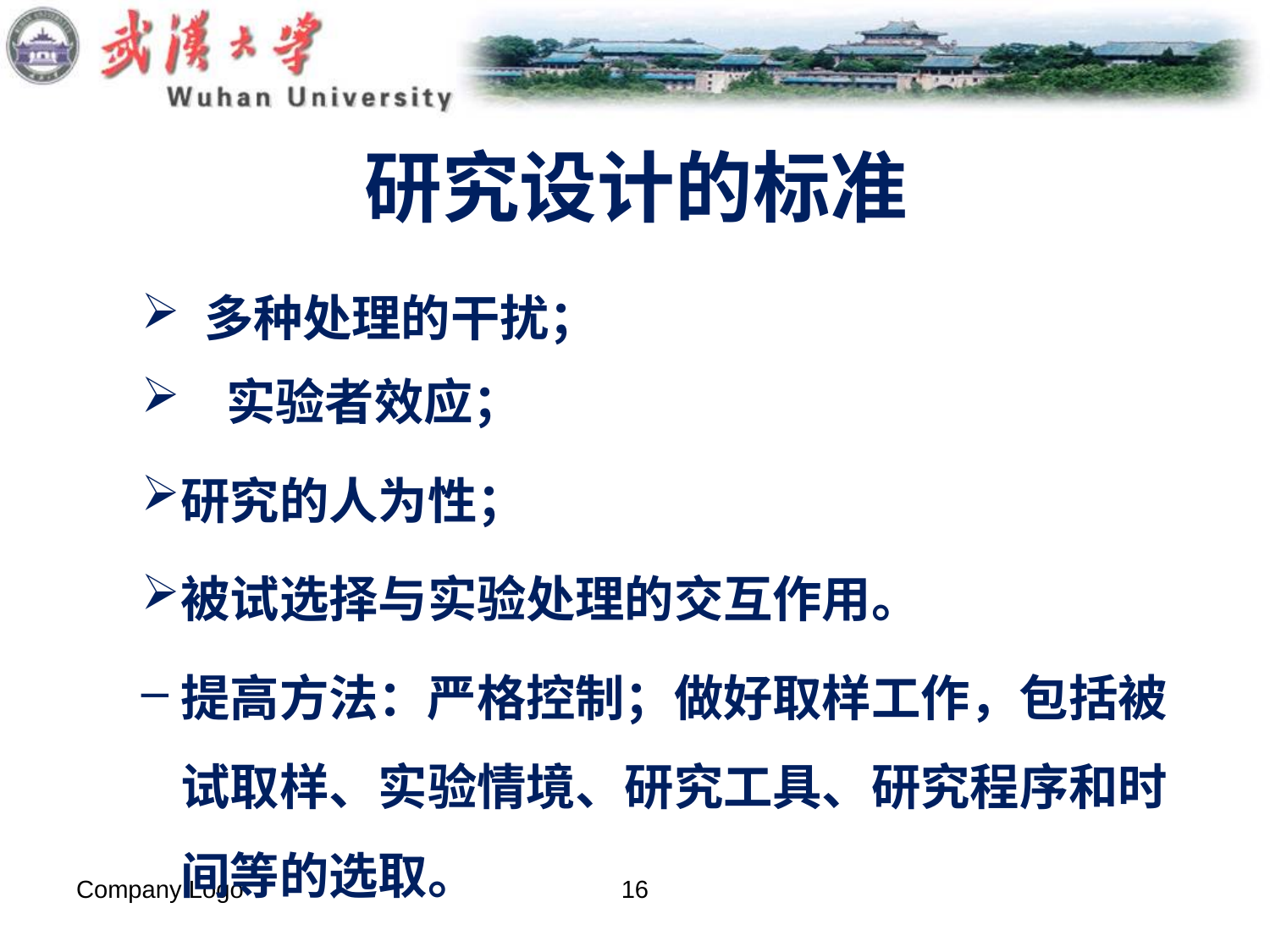

# 研究设计的标准
 多种处理的干扰；
   实验者效应；
研究的人为性；
被试选择与实验处理的交互作用。
提高方法：严格控制；做好取样工作，包括被试取样、实验情境、研究工具、研究程序和时间等的选取。

Company Logo
16